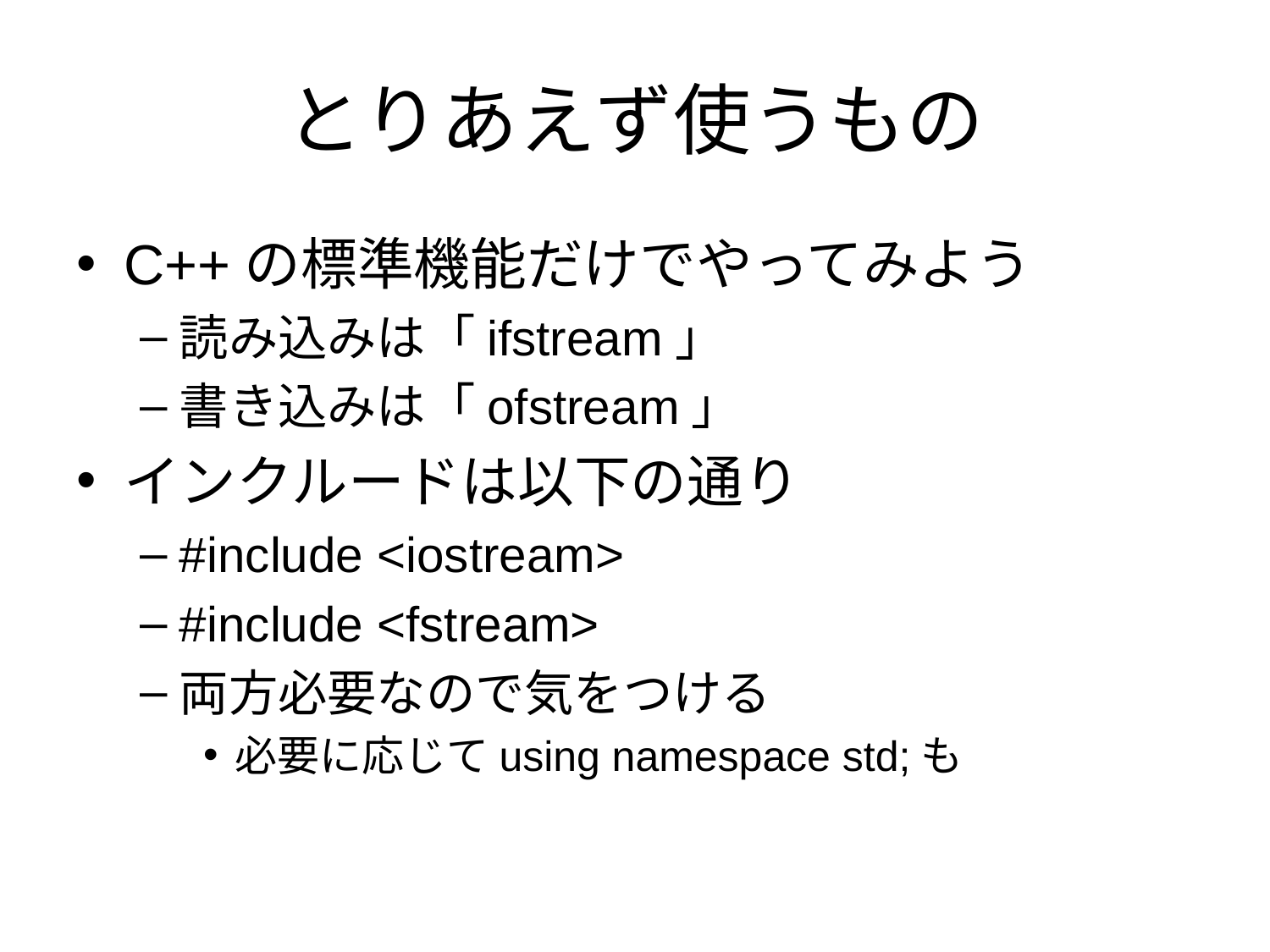

# とりあえず使うもの
C++の標準機能だけでやってみよう
読み込みは「ifstream」
書き込みは「ofstream」
インクルードは以下の通り
#include <iostream>
#include <fstream>
両方必要なので気をつける
必要に応じてusing namespace std;も